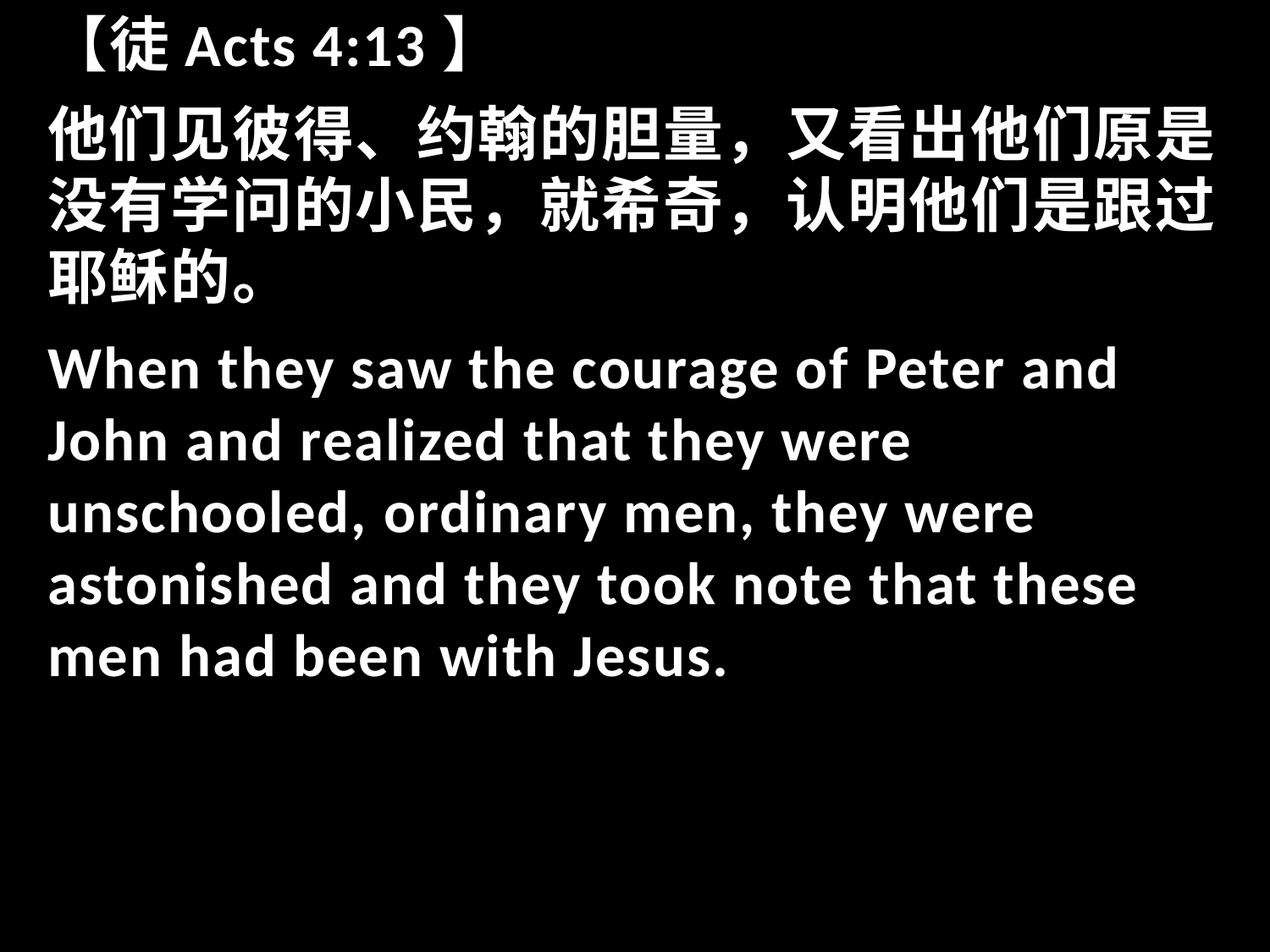

【徒Acts 4:13】
他们见彼得、约翰的胆量，又看出他们原是没有学问的小民，就希奇，认明他们是跟过耶稣的。
When they saw the courage of Peter and John and realized that they were unschooled, ordinary men, they were astonished and they took note that these men had been with Jesus.